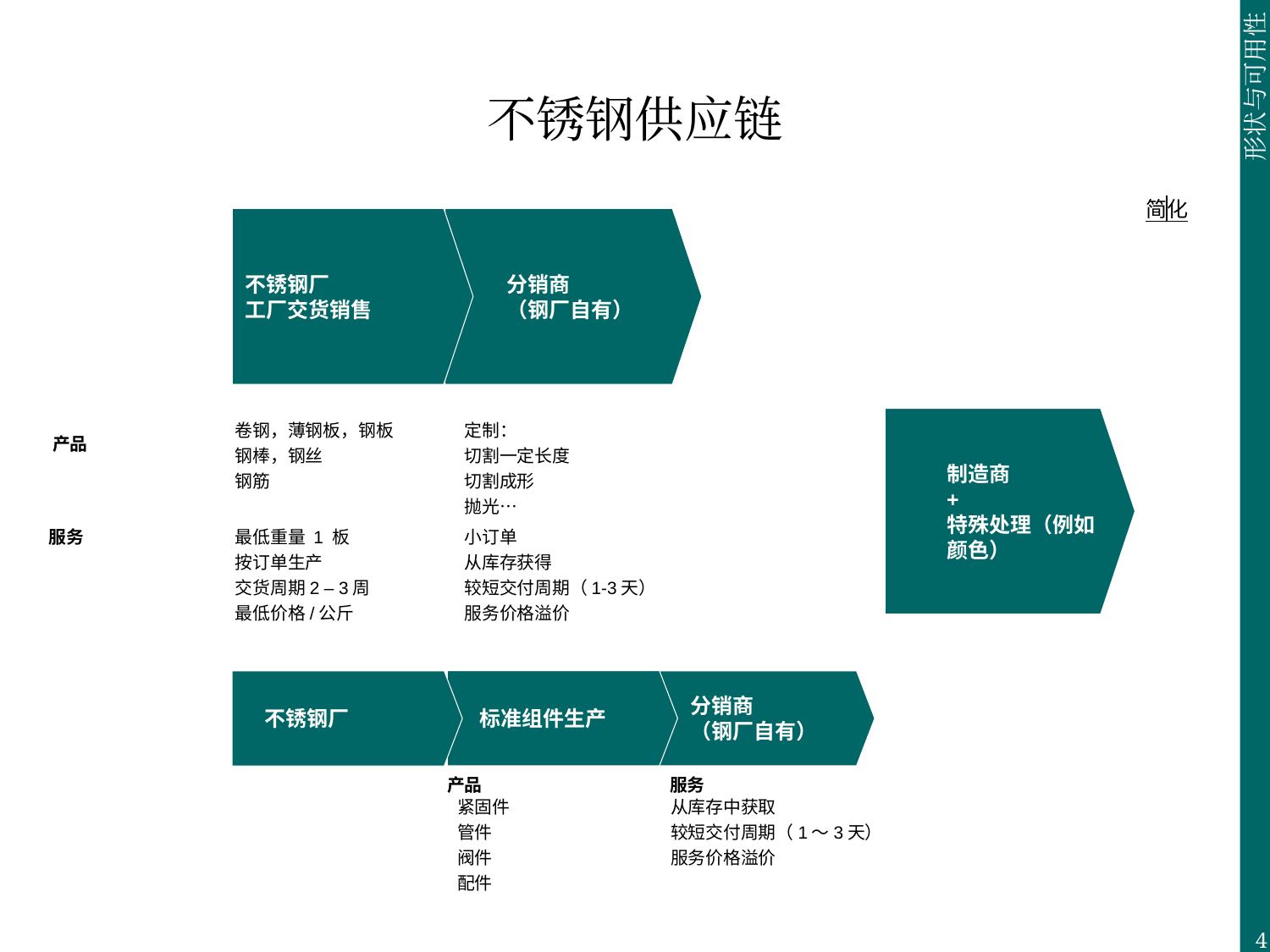

# 不锈钢供应链
简化
不锈钢厂
工厂交货销售
分销商
（钢厂自有）
卷钢，薄钢板，钢板
钢棒，钢丝
钢筋
定制：
切割一定长度
切割成形
抛光…
制造商
+
特殊处理（例如颜色）
产品
服务
最低重量 1 板
按订单生产
交货周期2 – 3周
最低价格/公斤
小订单
从库存获得
较短交付周期（1-3天）
服务价格溢价
标准组件生产
不锈钢厂
分销商
（钢厂自有）
产品
服务
紧固件
管件
阀件
配件
从库存中获取
较短交付周期（1～3天）
服务价格溢价
4